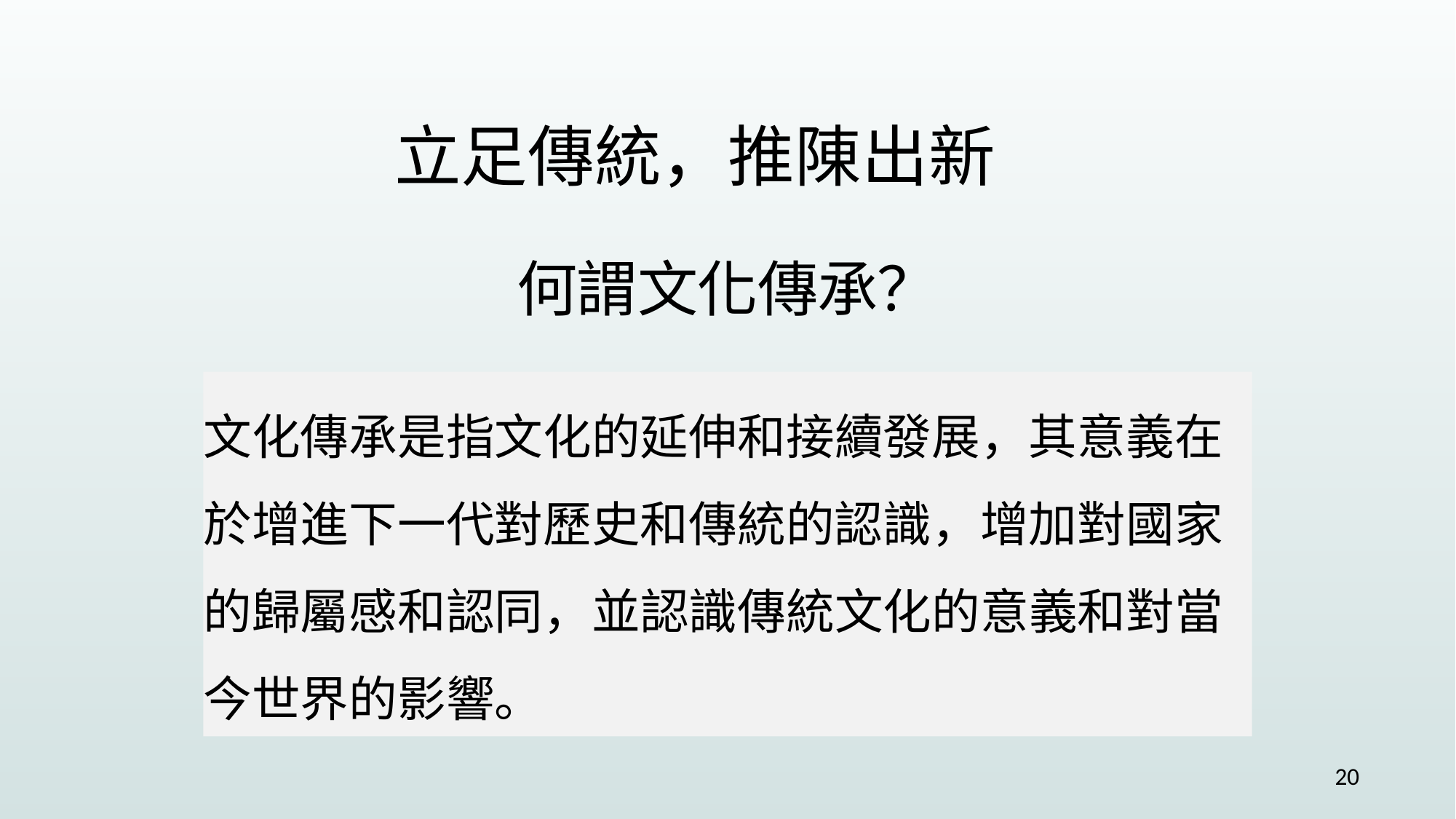

立足傳統，推陳出新
# 何謂文化傳承？
文化傳承是指文化的延伸和接續發展，其意義在於增進下一代對歷史和傳統的認識，增加對國家的歸屬感和認同，並認識傳統文化的意義和對當今世界的影響。
20